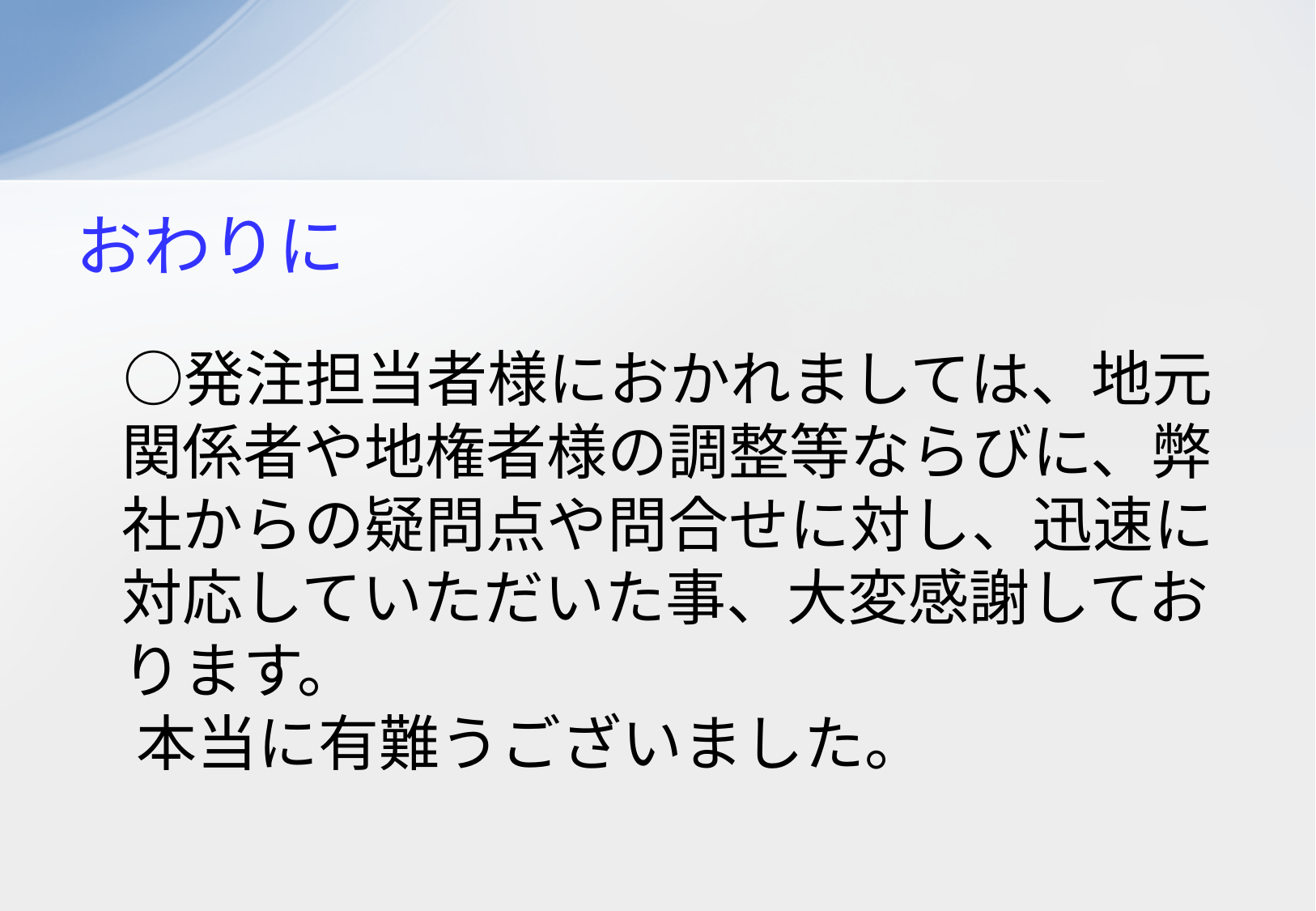

おわりに

　○発注担当者様におかれましては、地元関係者や地権者様の調整等ならびに、弊社からの疑問点や問合せに対し、迅速に対応していただいた事、大変感謝しております。
　本当に有難うございました。